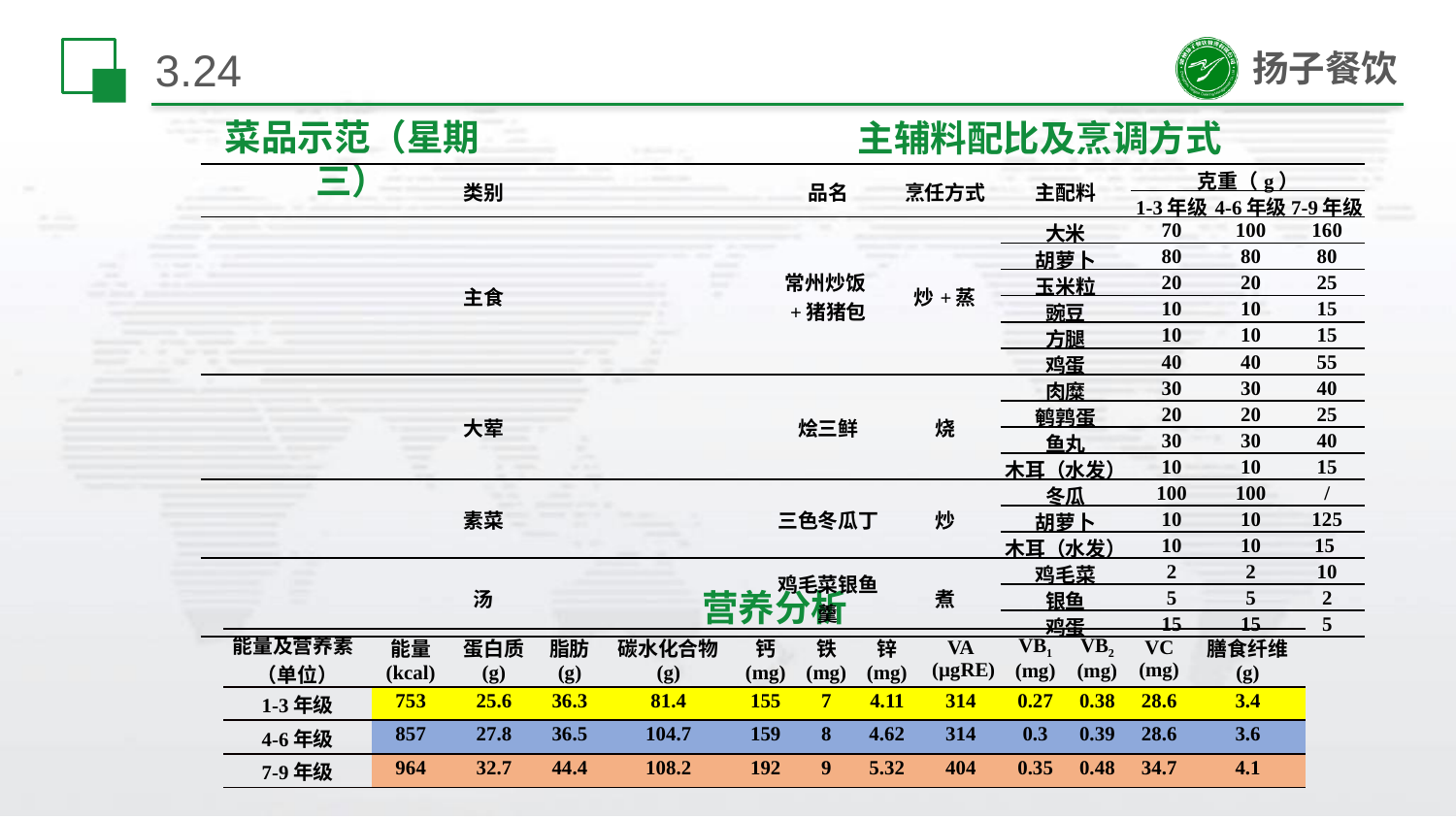

# 3.24
菜品示范（星期三）
主辅料配比及烹调方式
| 类别 | 品名 | 烹任方式 | 主配料 | 克重（g） |  |  |
| --- | --- | --- | --- | --- | --- | --- |
|  |  |  |  | 1-3年级 | 4-6年级 | 7-9年级 |
| 主食 | 常州炒饭+猪猪包 | 炒+蒸 | 大米 | 70 | 100 | 160 |
|  |  |  | 胡萝卜 | 80 | 80 | 80 |
|  |  |  | 玉米粒 | 20 | 20 | 25 |
|  |  |  | 豌豆 | 10 | 10 | 15 |
|  |  |  | 方腿 | 10 | 10 | 15 |
|  |  |  | 鸡蛋 | 40 | 40 | 55 |
| 大荤 | 烩三鲜 | 烧 | 肉糜 | 30 | 30 | 40 |
|  |  |  | 鹌鹑蛋 | 20 | 20 | 25 |
|  |  |  | 鱼丸 | 30 | 30 | 40 |
|  |  |  | 木耳（水发） | 10 | 10 | 15 |
| 素菜 | 三色冬瓜丁 | 炒 | 冬瓜 | 100 | 100 | / |
|  |  |  | 胡萝卜 | 10 | 10 | 125 |
|  |  |  | 木耳（水发） | 10 | 10 | 15 |
| 汤 | 鸡毛菜银鱼羹 | 煮 | 鸡毛菜 | 2 | 2 | 10 |
|  |  |  | 银鱼 | 5 | 5 | 2 |
|  |  |  | 鸡蛋 | 15 | 15 | 5 |
营养分析
| 能量及营养素 （单位） | 能量 (kcal) | 蛋白质 (g) | 脂肪 (g) | 碳水化合物 (g) | 钙 (mg) | 铁 (mg) | 锌 (mg) | VA (µgRE) | VB1 (mg) | VB2 (mg) | VC (mg) | 膳食纤维 (g) |
| --- | --- | --- | --- | --- | --- | --- | --- | --- | --- | --- | --- | --- |
| 1-3年级 | 753 | 25.6 | 36.3 | 81.4 | 155 | 7 | 4.11 | 314 | 0.27 | 0.38 | 28.6 | 3.4 |
| 4-6年级 | 857 | 27.8 | 36.5 | 104.7 | 159 | 8 | 4.62 | 314 | 0.3 | 0.39 | 28.6 | 3.6 |
| 7-9年级 | 964 | 32.7 | 44.4 | 108.2 | 192 | 9 | 5.32 | 404 | 0.35 | 0.48 | 34.7 | 4.1 |